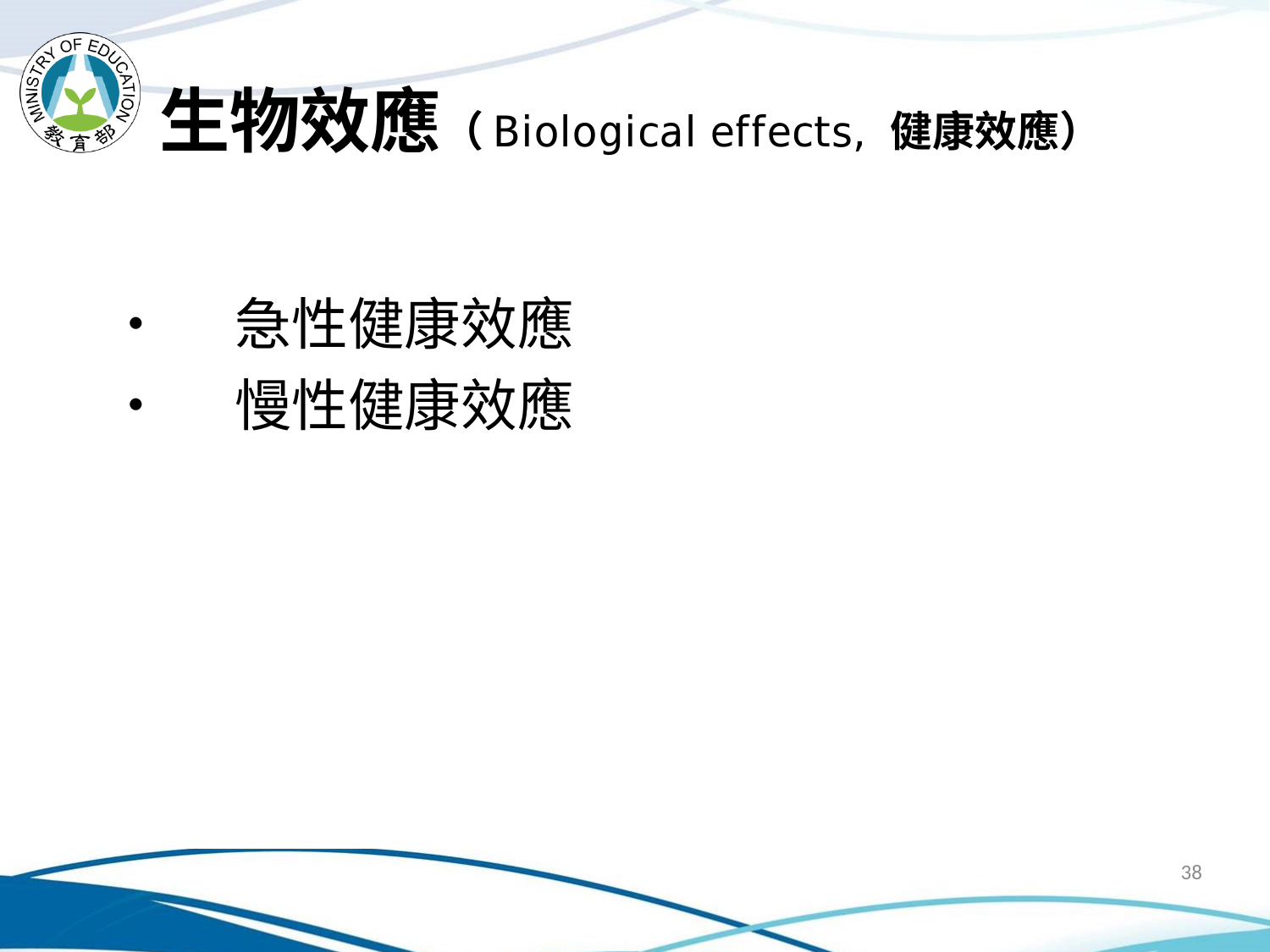

# 生物效應（Biological effects, 健康效應）
•	急性健康效應
•	慢性健康效應
38